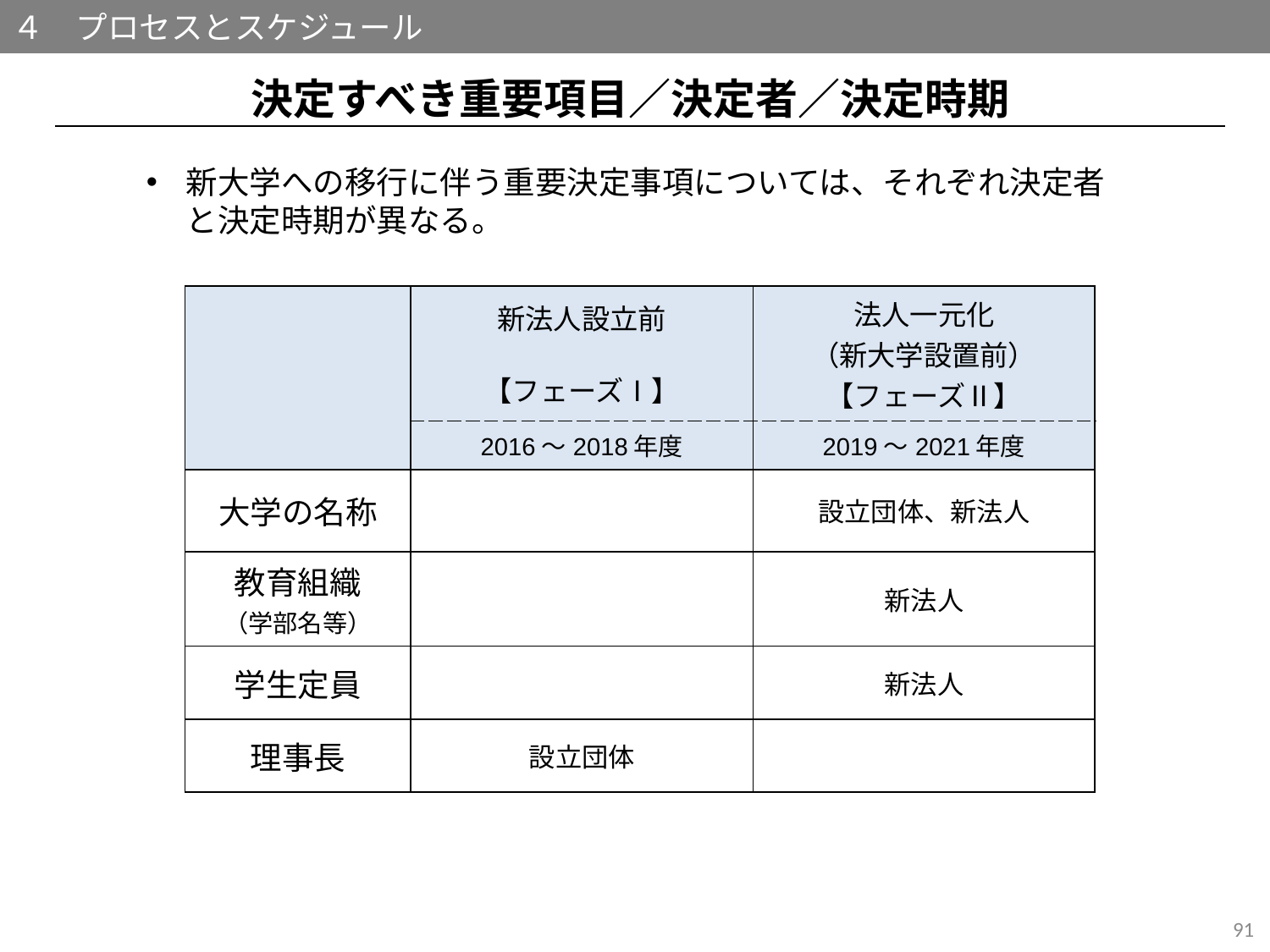

４　プロセスとスケジュール
決定すべき重要項目／決定者／決定時期
新大学への移行に伴う重要決定事項については、それぞれ決定者と決定時期が異なる。
|  | 新法人設立前 【フェーズⅠ】 | 法人一元化 （新大学設置前） 【フェーズⅡ】 |
| --- | --- | --- |
|  | 2016～2018年度 | 2019～2021年度 |
| 大学の名称 |  | 設立団体、新法人 |
| 教育組織 （学部名等） |  | 新法人 |
| 学生定員 |  | 新法人 |
| 理事長 | 設立団体 |  |
91